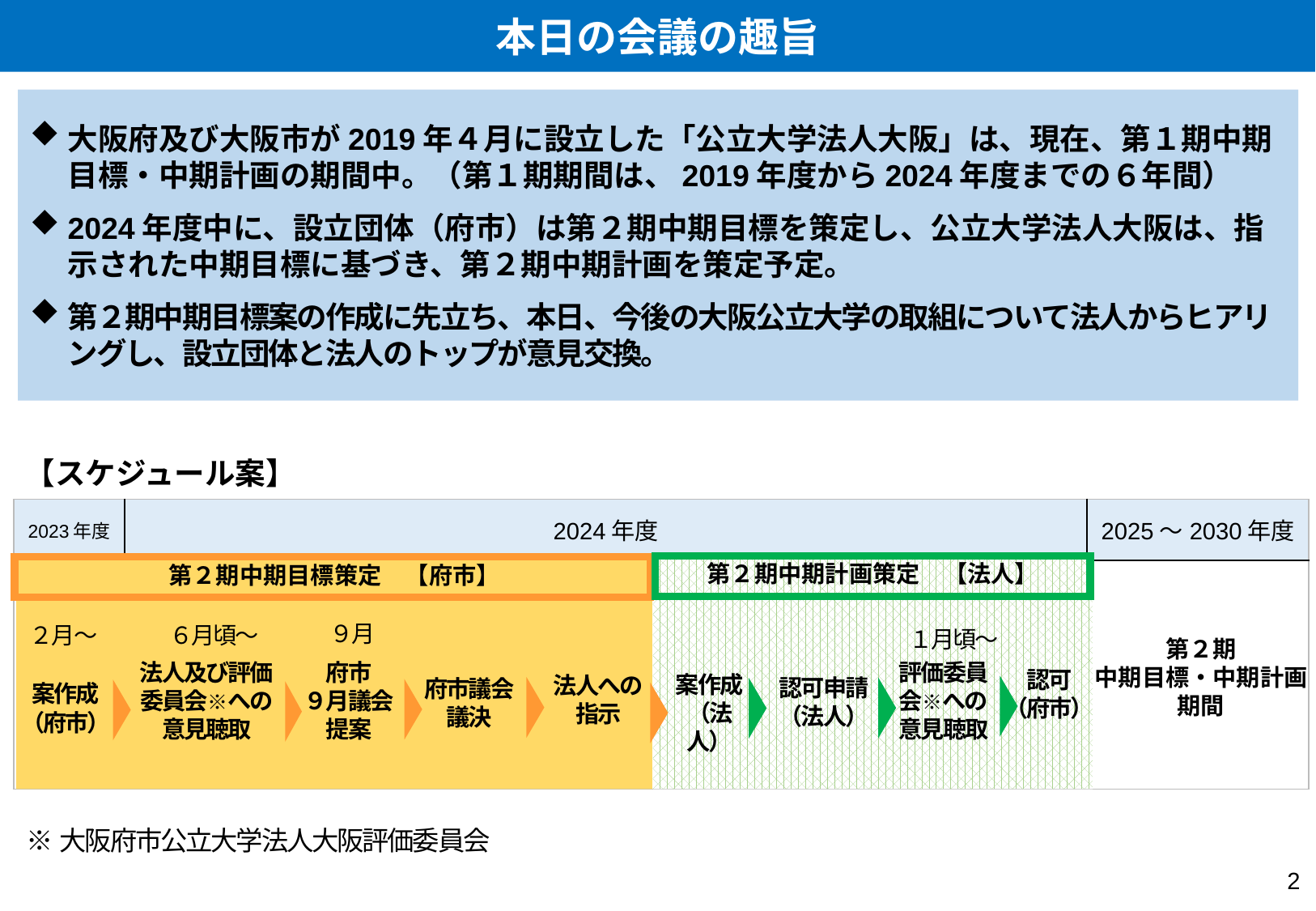

本日の会議の趣旨
大阪府及び大阪市が2019年４月に設立した「公立大学法人大阪」は、現在、第１期中期目標・中期計画の期間中。（第１期期間は、2019年度から2024年度までの６年間）

2024年度中に、設立団体（府市）は第２期中期目標を策定し、公立大学法人大阪は、指示された中期目標に基づき、第２期中期計画を策定予定。

第２期中期目標案の作成に先立ち、本日、今後の大阪公立大学の取組について法人からヒアリングし、設立団体と法人のトップが意見交換。
【スケジュール案】
| 2023年度 | 2024年度 | 2025～2030年度 |
| --- | --- | --- |
|  |  |  |
第２期中期計画策定　【法人】
第２期中期目標策定　【府市】

９月
２月～
６月頃～
１月頃～
第２期
中期目標・中期計画
期間
府市
９月議会
提案
評価委員
会※への
意見聴取
法人及び評価
委員会※への
意見聴取
認可
（府市）
案作成
（法人）
法人への
指示
認可申請
（法人）
府市議会
議決
案作成
（府市）

※大阪府市公立大学法人大阪評価委員会
2